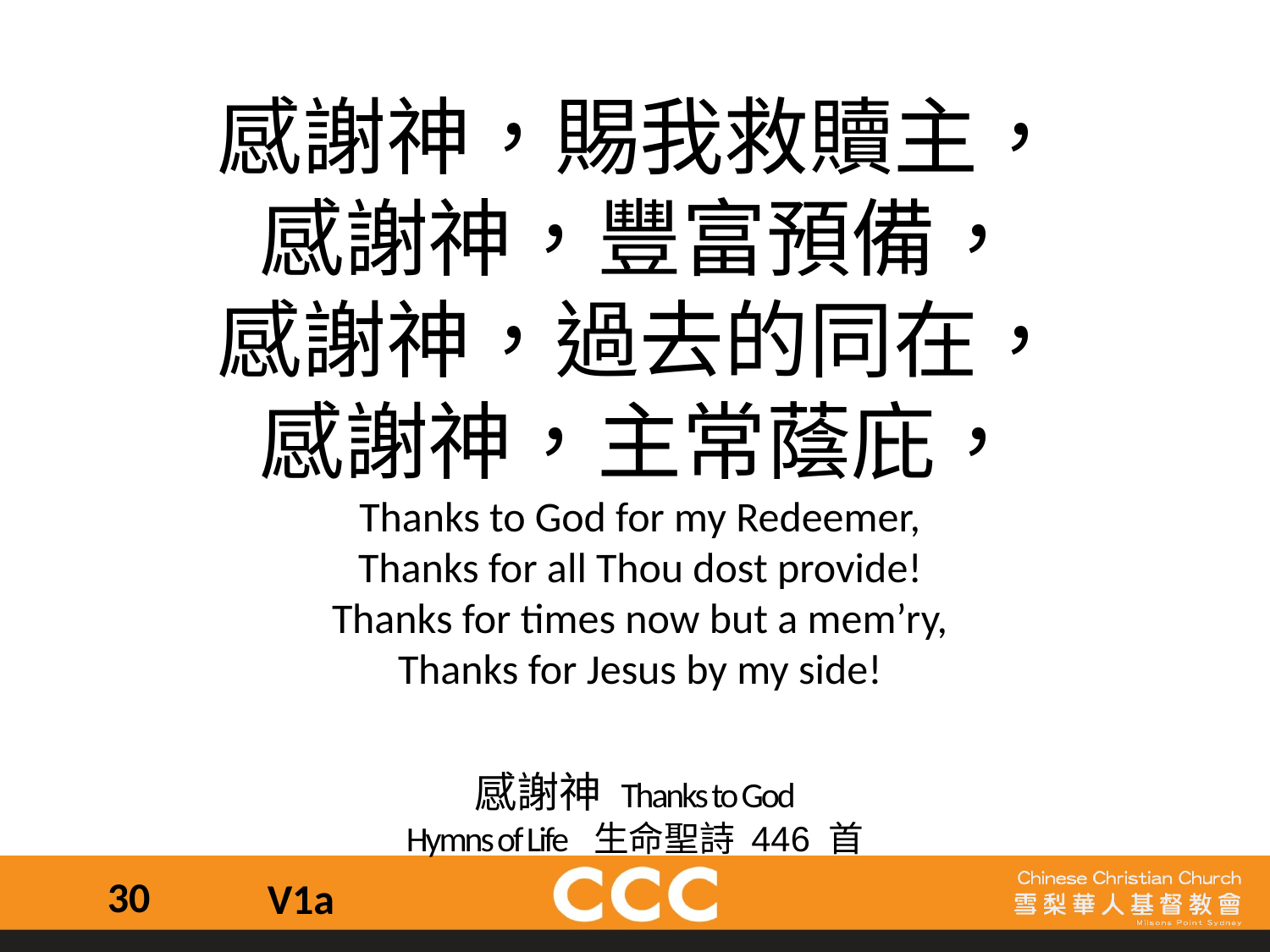

感謝神，賜我救贖主，
感謝神，豐富預備，
感謝神，過去的同在，
感謝神，主常蔭庇，
Thanks to God for my Redeemer,
Thanks for all Thou dost provide!
Thanks for times now but a mem’ry,
Thanks for Jesus by my side!
感謝神 Thanks to God
Hymns of Life   生命聖詩 446 首
30
V1a